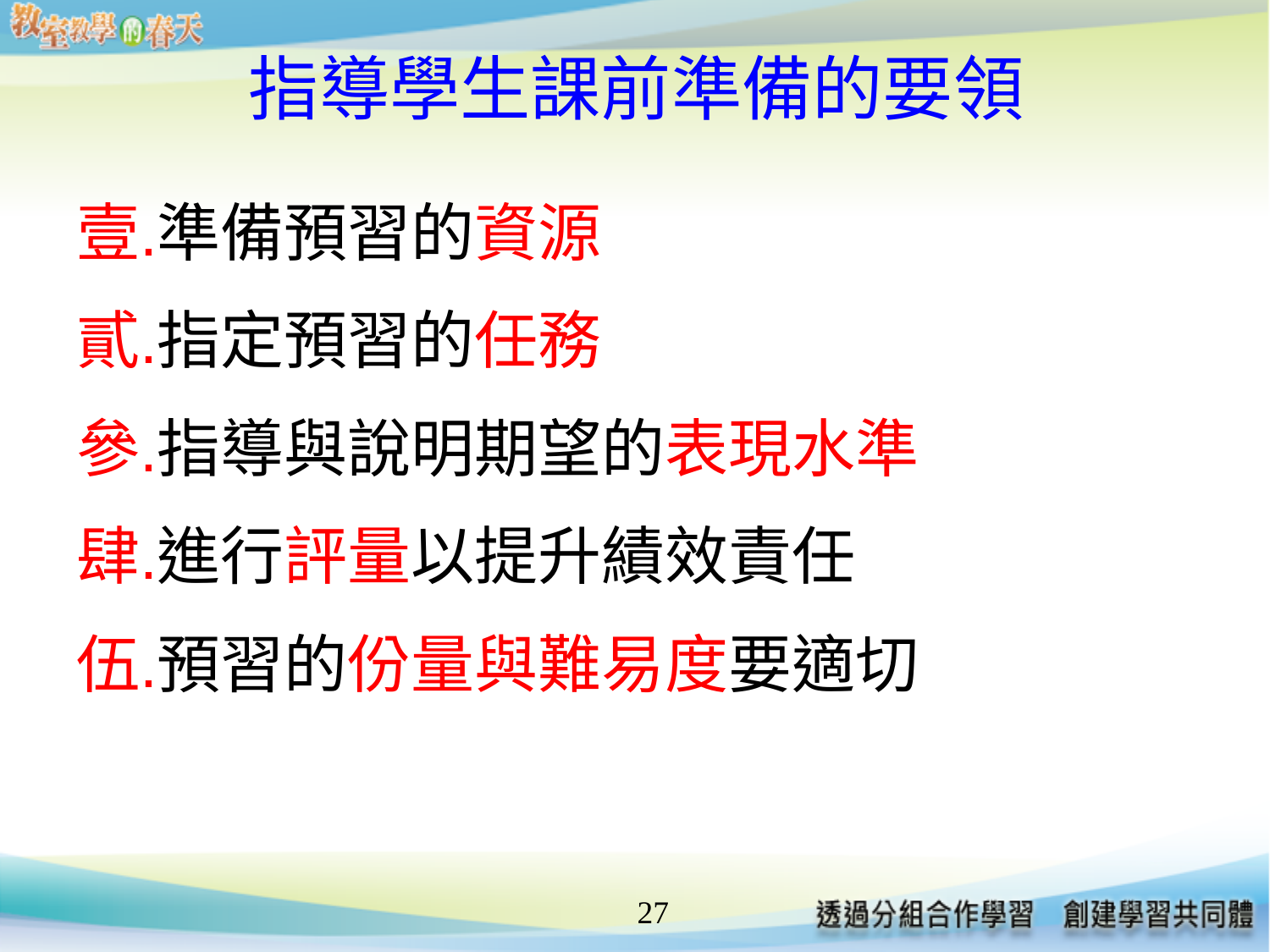

# 指導學生課前準備的要領
準備預習的資源
指定預習的任務
指導與說明期望的表現水準
進行評量以提升績效責任
預習的份量與難易度要適切
27